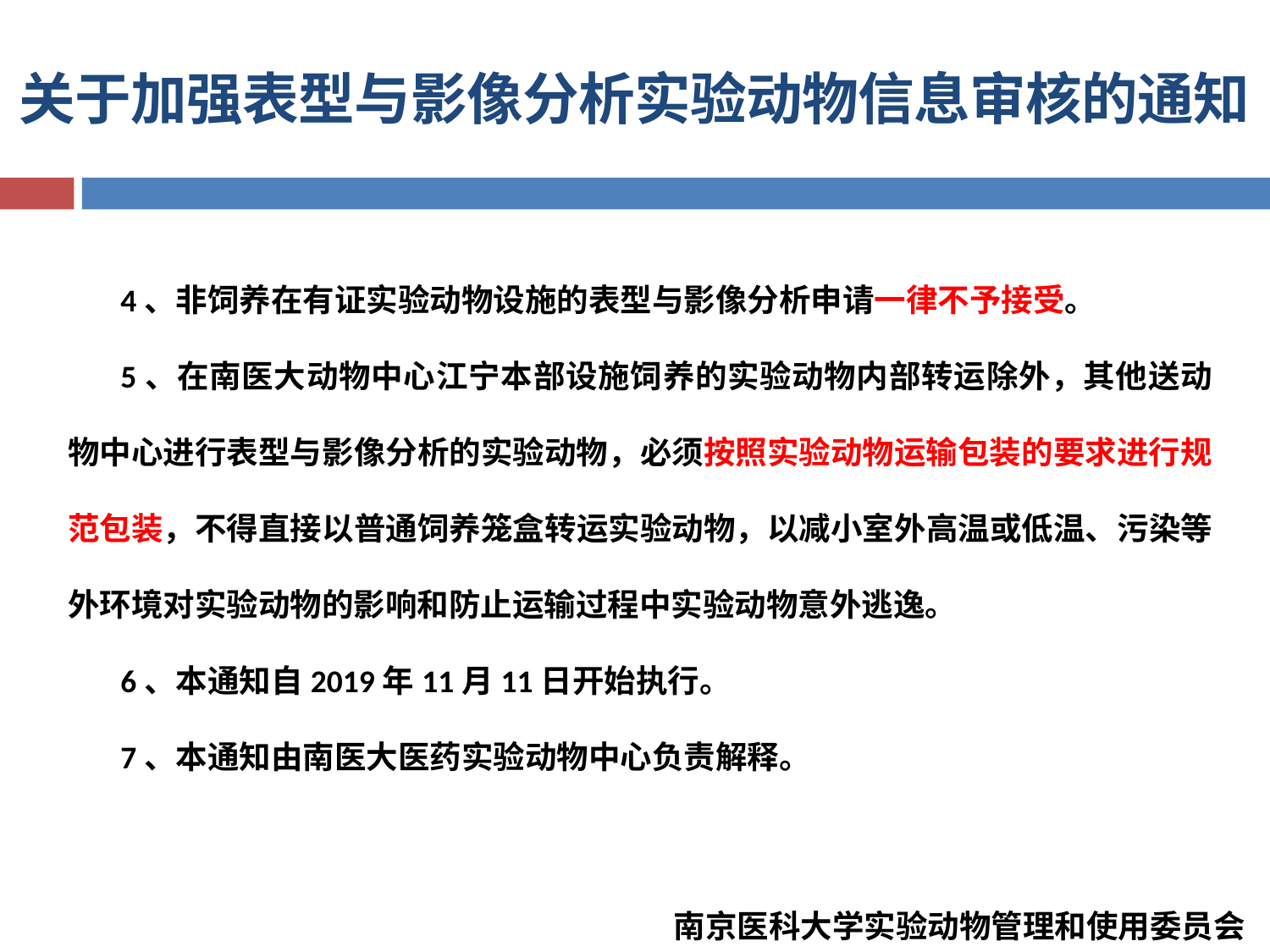

关于加强表型与影像分析实验动物信息审核的通知
4、非饲养在有证实验动物设施的表型与影像分析申请一律不予接受。
5、在南医大动物中心江宁本部设施饲养的实验动物内部转运除外，其他送动物中心进行表型与影像分析的实验动物，必须按照实验动物运输包装的要求进行规范包装，不得直接以普通饲养笼盒转运实验动物，以减小室外高温或低温、污染等外环境对实验动物的影响和防止运输过程中实验动物意外逃逸。
6、本通知自2019年11月11日开始执行。
7、本通知由南医大医药实验动物中心负责解释。
南京医科大学实验动物管理和使用委员会